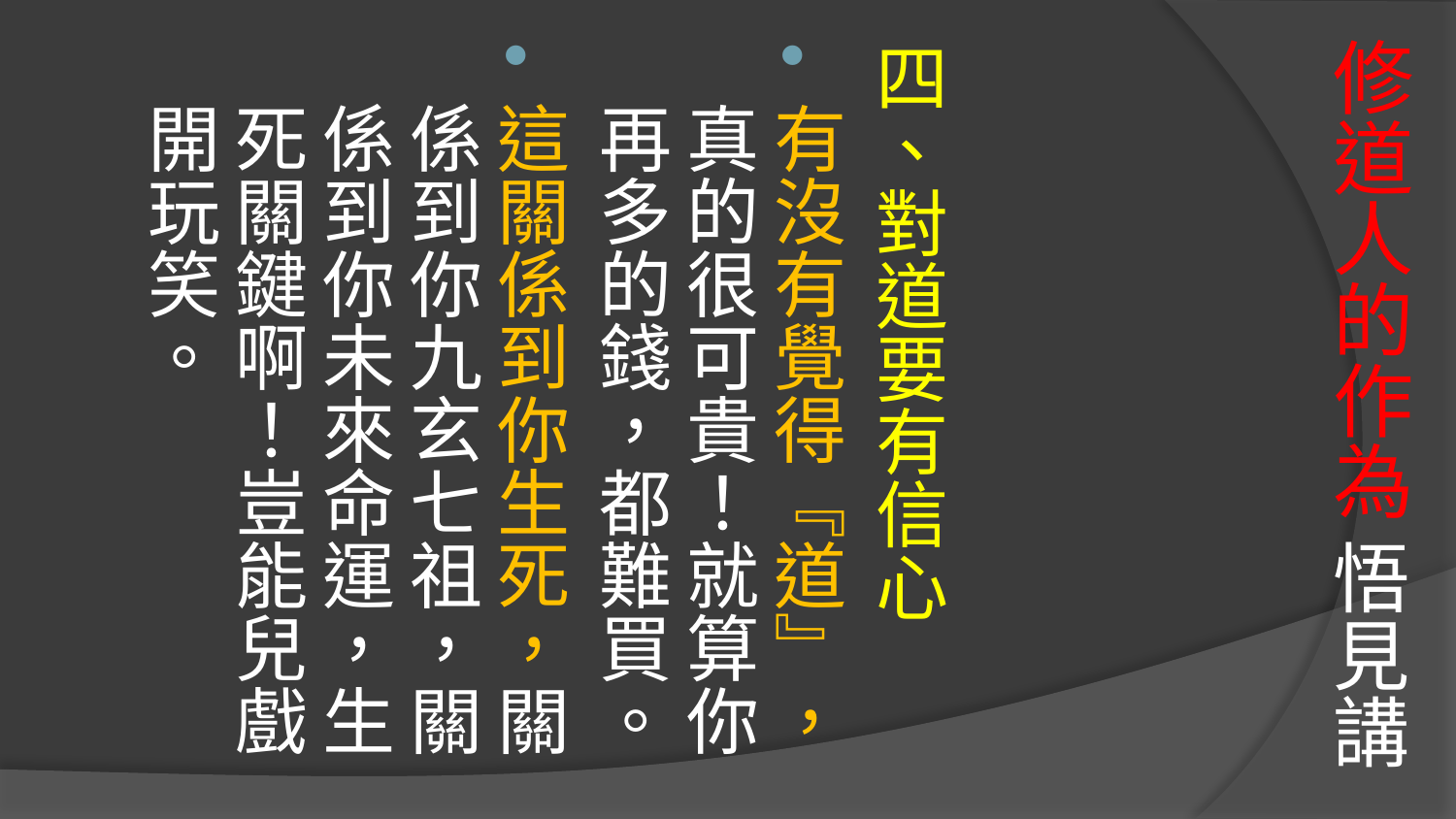

# 修道人的作為 悟見講
四、對道要有信心
有沒有覺得『道』，真的很可貴！就算你再多的錢，都難買。
這關係到你生死，關係到你九玄七祖，關係到你未來命運，生死關鍵啊！豈能兒戲開玩笑。